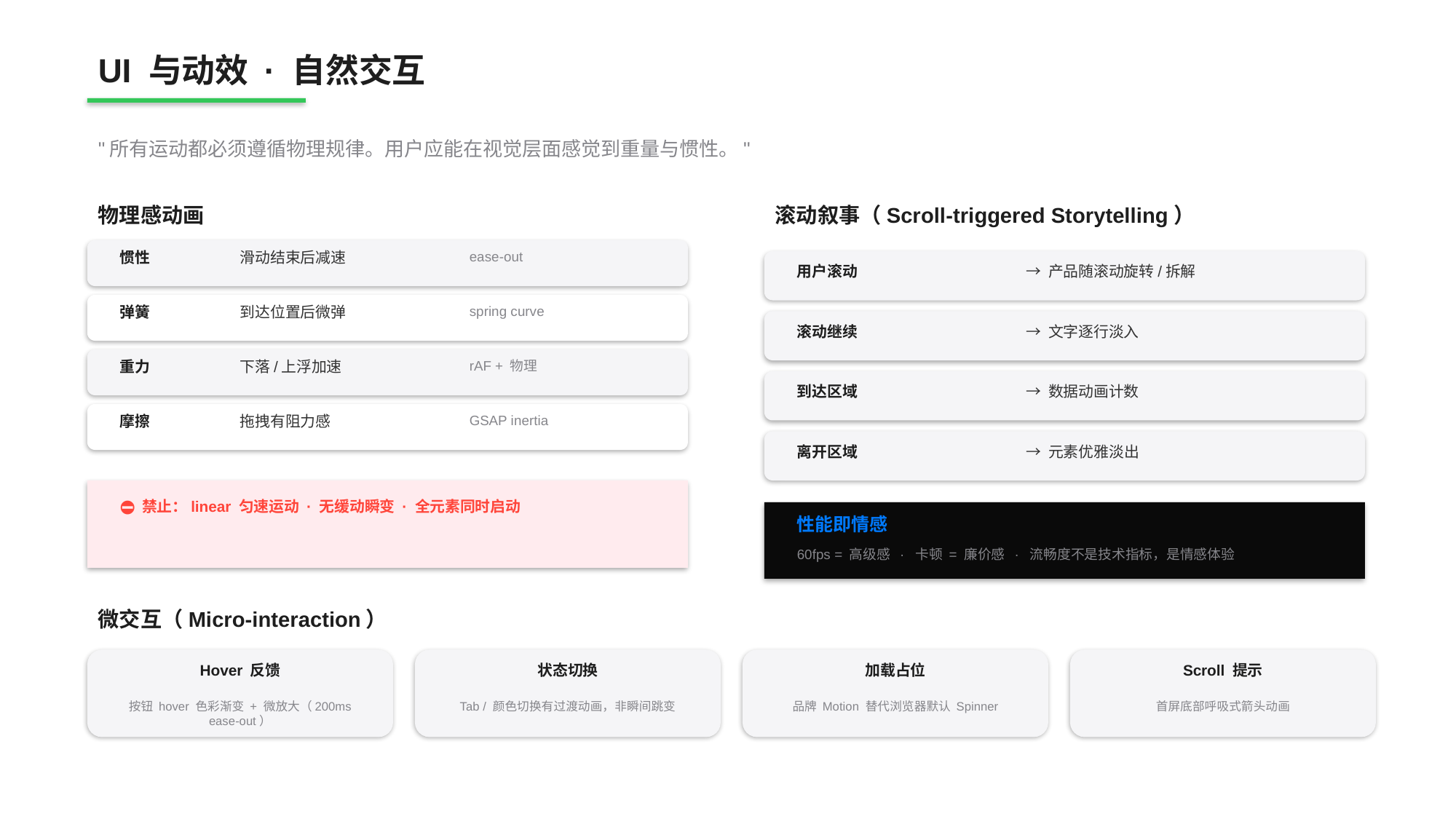

UI 与动效 · 自然交互

"所有运动都必须遵循物理规律。用户应能在视觉层面感觉到重量与惯性。"
物理感动画
滚动叙事（Scroll-triggered Storytelling）

惯性
滑动结束后减速
ease-out

用户滚动
→ 产品随滚动旋转/拆解

弹簧
到达位置后微弹
spring curve

滚动继续
→ 文字逐行淡入

重力
下落/上浮加速
rAF + 物理

到达区域
→ 数据动画计数

摩擦
拖拽有阻力感
GSAP inertia

离开区域
→ 元素优雅淡出

⛔ 禁止：linear 匀速运动 · 无缓动瞬变 · 全元素同时启动

性能即情感
60fps = 高级感  ·  卡顿 = 廉价感  ·  流畅度不是技术指标，是情感体验
微交互（Micro-interaction）

Hover 反馈
状态切换
加载占位
Scroll 提示
按钮 hover 色彩渐变 + 微放大（200ms ease-out）
Tab / 颜色切换有过渡动画，非瞬间跳变
品牌 Motion 替代浏览器默认 Spinner
首屏底部呼吸式箭头动画